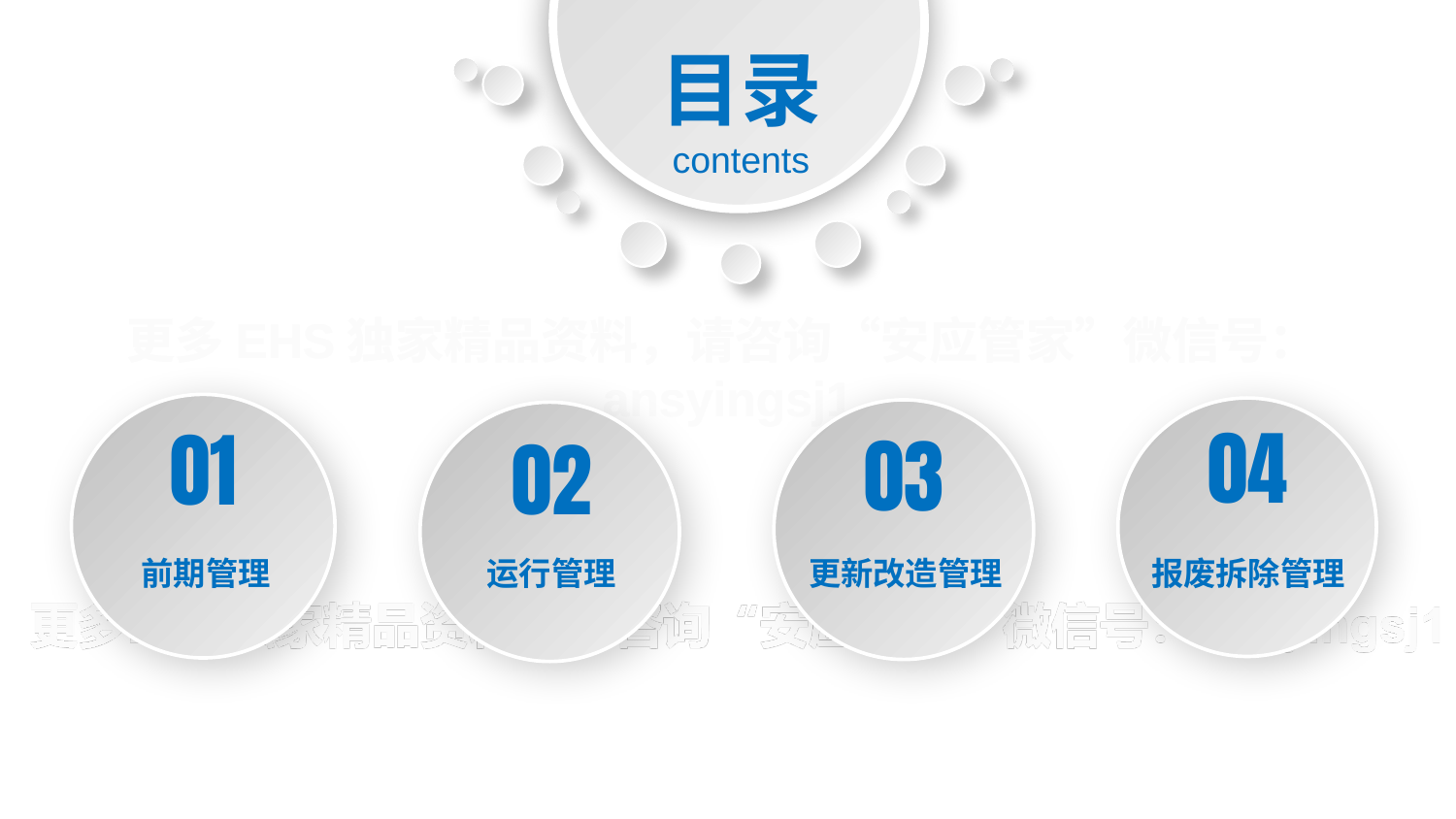

目录
contents

01

04

03

02
前期管理
运行管理
更新改造管理
报废拆除管理